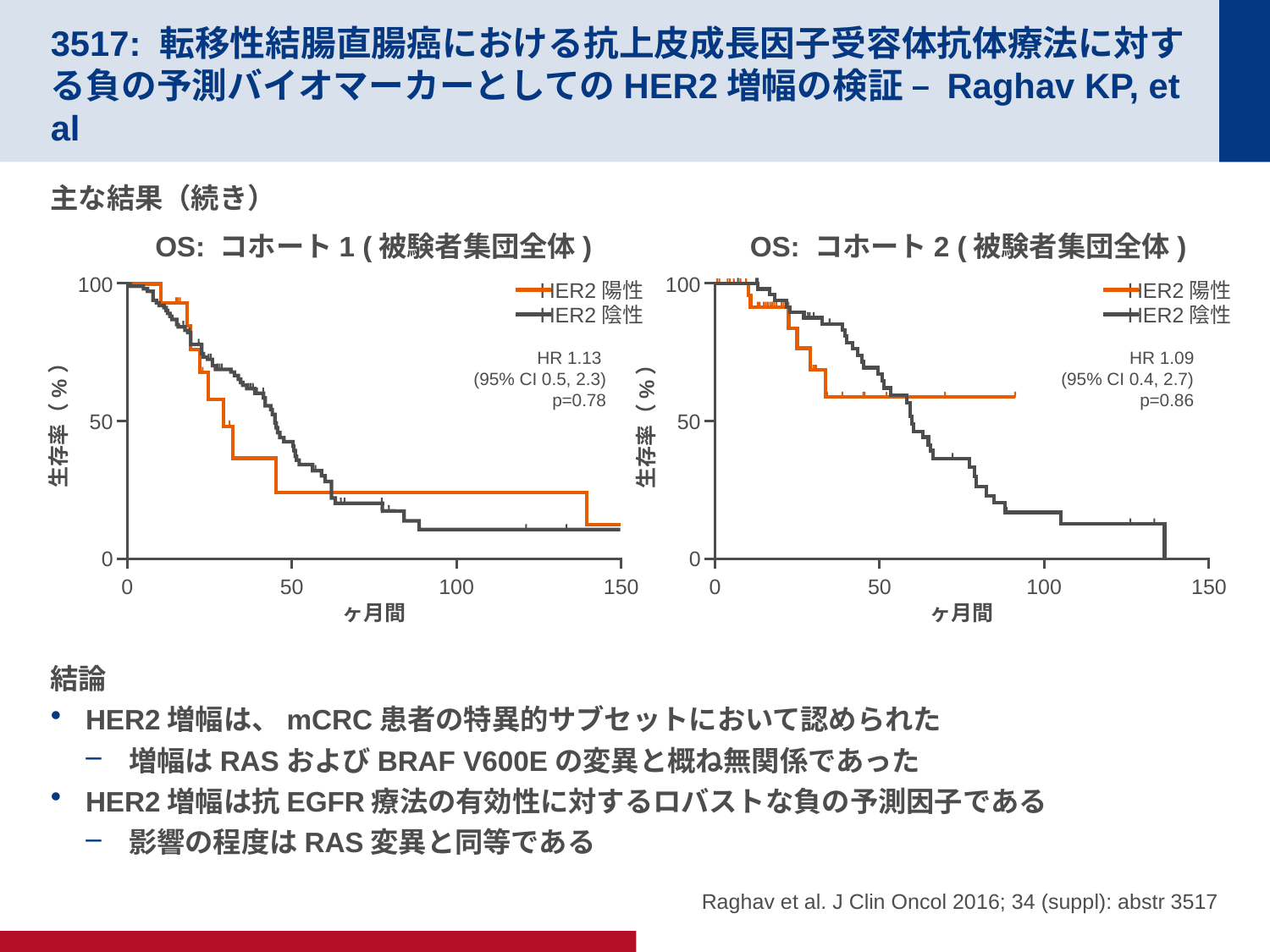

# 3517: 転移性結腸直腸癌における抗上皮成長因子受容体抗体療法に対する負の予測バイオマーカーとしてのHER2増幅の検証 – Raghav KP, et al
主な結果（続き）

結論
HER2増幅は、mCRC患者の特異的サブセットにおいて認められた
増幅はRASおよびBRAF V600Eの変異と概ね無関係であった
HER2増幅は抗EGFR療法の有効性に対するロバストな負の予測因子である
影響の程度はRAS変異と同等である
OS: コホート1 (被験者集団全体)
OS: コホート2 (被験者集団全体)
100
HER2陽性
HER2陰性

HR 1.13
(95% CI 0.5, 2.3)
p=0.78
生存率（%）
50
0
50
100
150
0
ヶ月間
100
HER2陽性
HER2陰性

HR 1.09
(95% CI 0.4, 2.7)
p=0.86
生存率（%）
50
0
50
100
150
0
ヶ月間
Raghav et al. J Clin Oncol 2016; 34 (suppl): abstr 3517